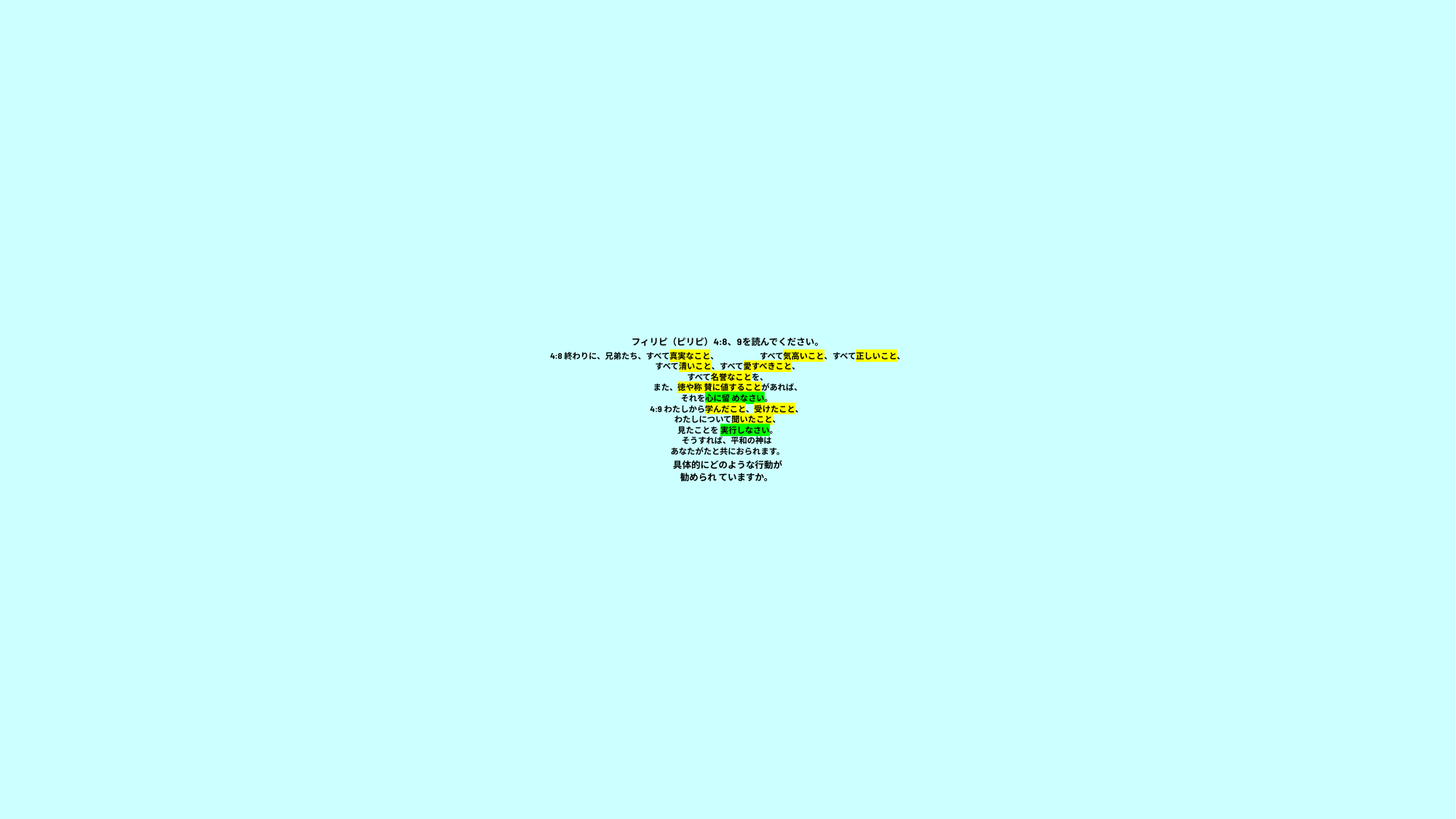

# フィリピ（ピリピ）4:8、9を読んでください。 4:8 終わりに、兄弟たち、すべて真実なこと、　　　　　すべて気高いこと、すべて正しいこと、 すべて清いこと、すべて愛すべきこと、 すべて名誉なことを、 また、徳や称 賛に値することがあれば、 それを心に留 めなさい。 4:9 わたしから学んだこと、受けたこと、 わたしについて聞いたこと、 見たことを 実行しなさい。 そうすれば、平和の神は あなたがたと共におられます。 　 具体的にどのような行動が 勧められ ていますか。